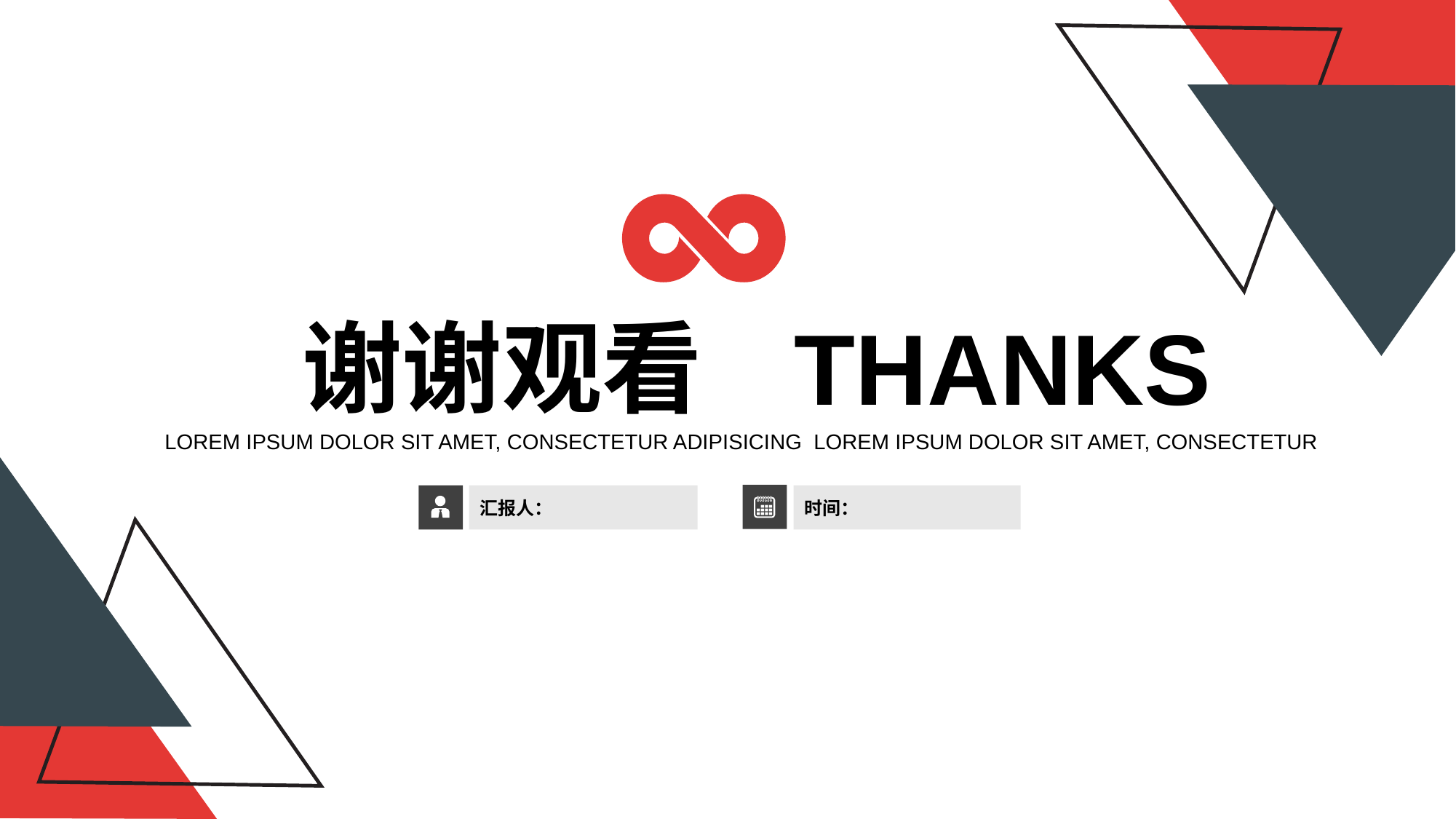

谢谢观看   THANKS
LOREM IPSUM DOLOR SIT AMET, CONSECTETUR ADIPISICING  LOREM IPSUM DOLOR SIT AMET, CONSECTETUR

汇报人：
时间：